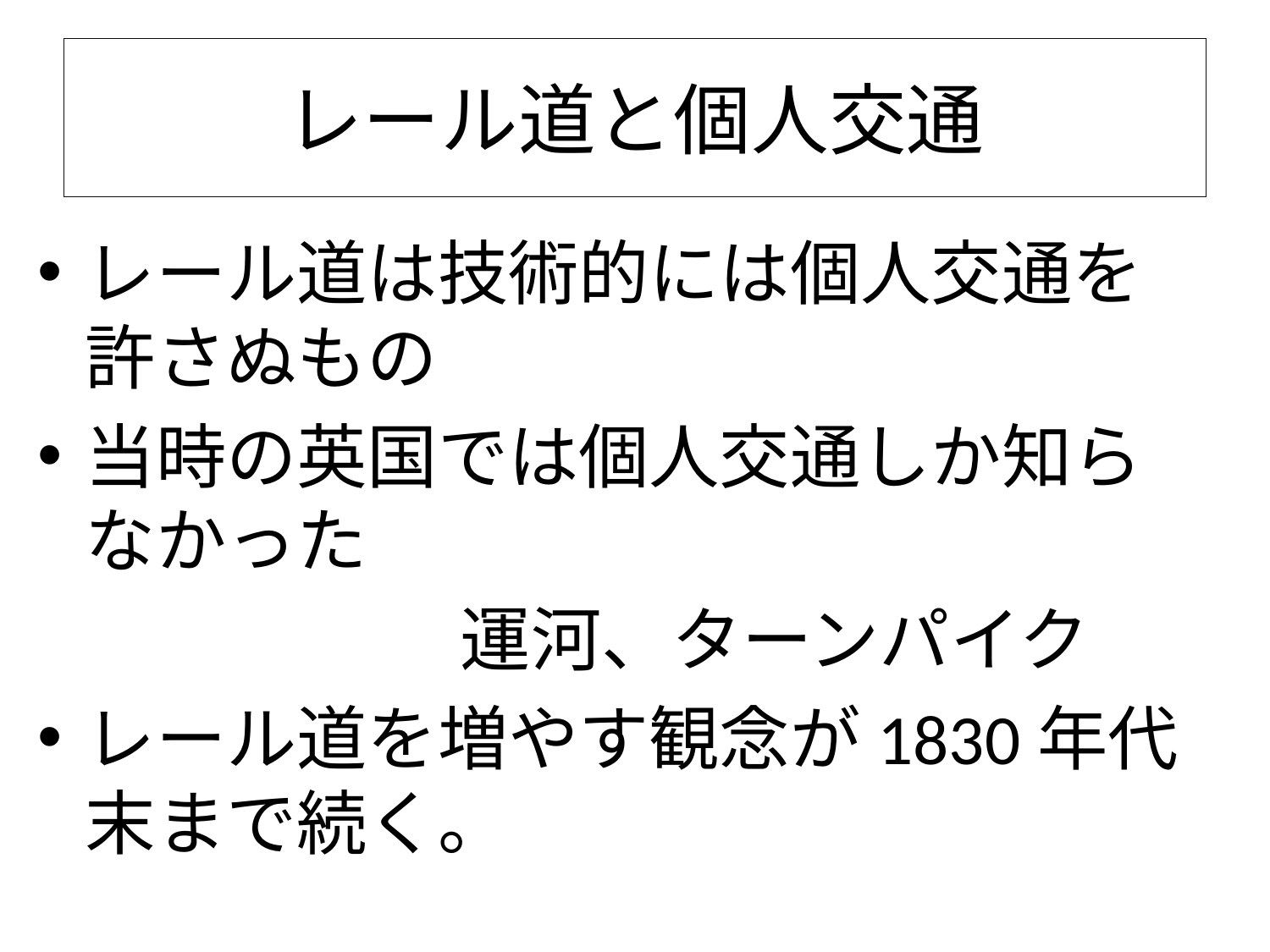

# レール道と個人交通
レール道は技術的には個人交通を許さぬもの
当時の英国では個人交通しか知らなかった
　　　　　　運河、ターンパイク
レール道を増やす観念が1830年代末まで続く。